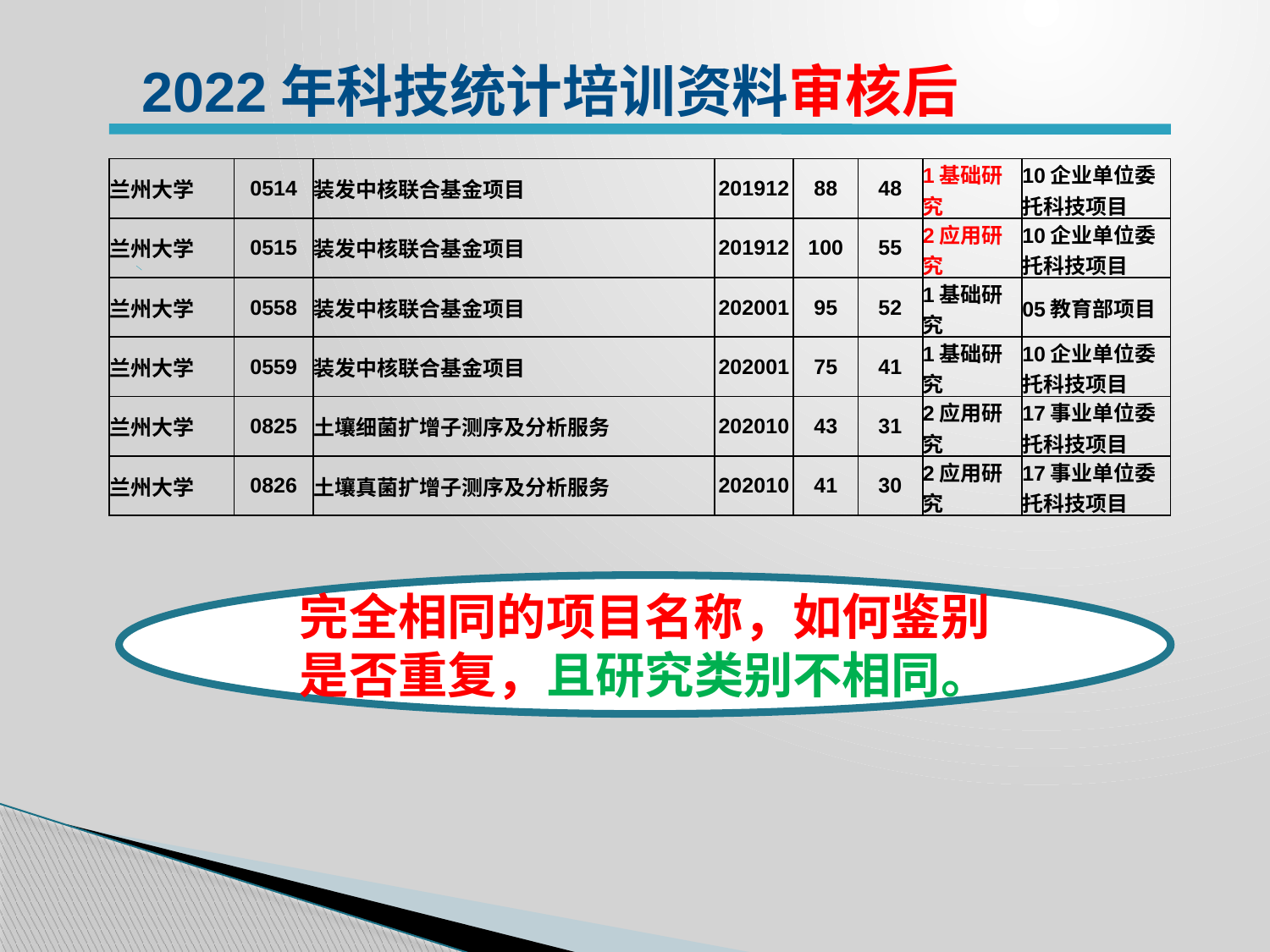

2022年科技统计培训资料审核后
| 兰州大学 | 0514 | 装发中核联合基金项目 | 201912 | 88 | 48 | 1基础研究 | 10企业单位委托科技项目 |
| --- | --- | --- | --- | --- | --- | --- | --- |
| 兰州大学 | 0515 | 装发中核联合基金项目 | 201912 | 100 | 55 | 2应用研究 | 10企业单位委托科技项目 |
| 兰州大学 | 0558 | 装发中核联合基金项目 | 202001 | 95 | 52 | 1基础研究 | 05教育部项目 |
| 兰州大学 | 0559 | 装发中核联合基金项目 | 202001 | 75 | 41 | 1基础研究 | 10企业单位委托科技项目 |
| 兰州大学 | 0825 | 土壤细菌扩增子测序及分析服务 | 202010 | 43 | 31 | 2应用研究 | 17事业单位委托科技项目 |
| 兰州大学 | 0826 | 土壤真菌扩增子测序及分析服务 | 202010 | 41 | 30 | 2应用研究 | 17事业单位委托科技项目 |
完全相同的项目名称，如何鉴别是否重复，且研究类别不相同。